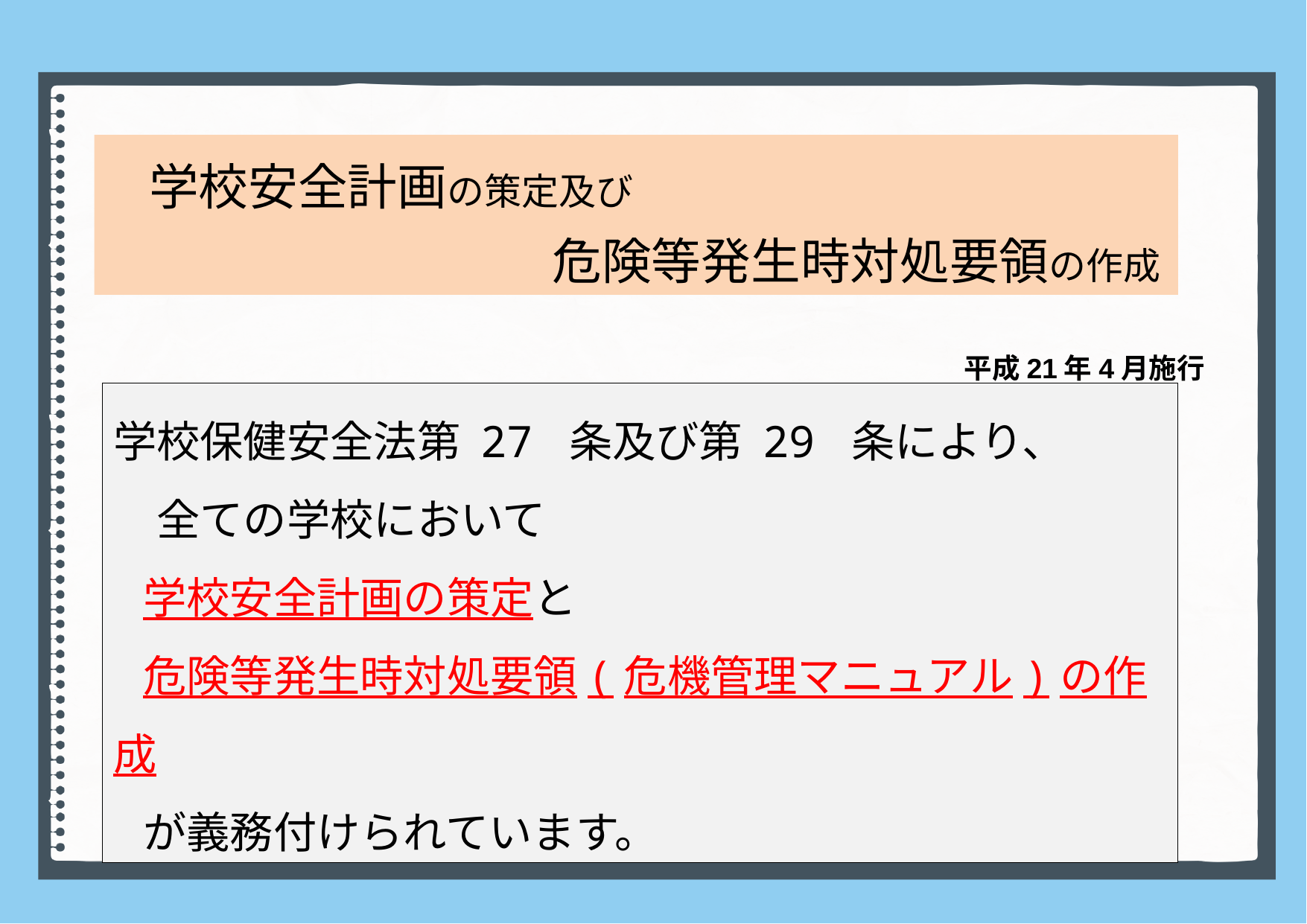

学校安全計画の策定及び
		   		危険等発生時対処要領の作成
平成21年4月施行
学校保健安全法第 27 条及び第 29 条により、
　全ての学校において
  学校安全計画の策定と
  危険等発生時対処要領(危機管理マニュアル)の作成
  が義務付けられています。